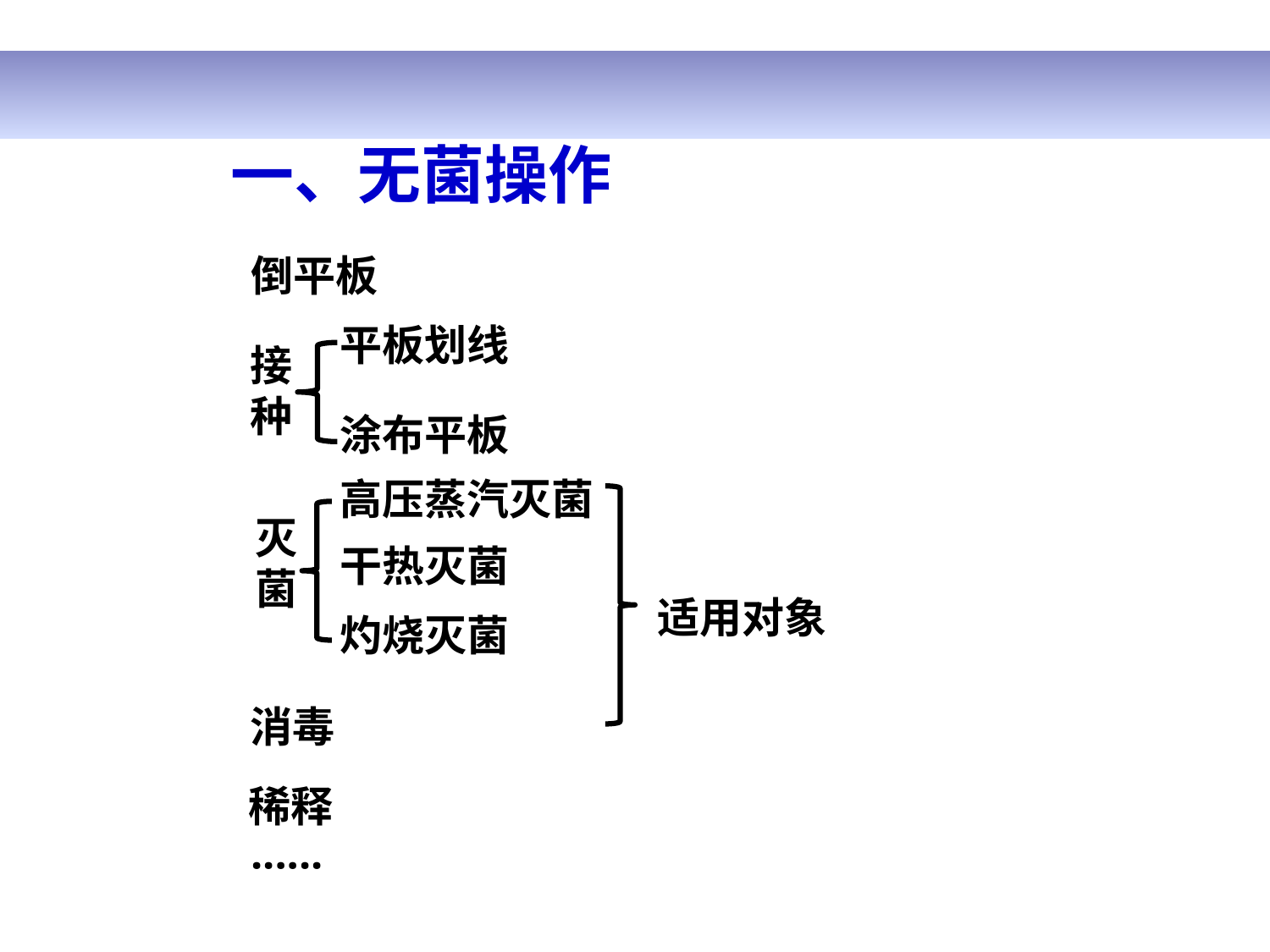

一、无菌操作
倒平板
平板划线
接
种

涂布平板
高压蒸汽灭菌

灭菌
干热灭菌
适用对象
灼烧灭菌
消毒
稀释
‧‧‧‧‧‧